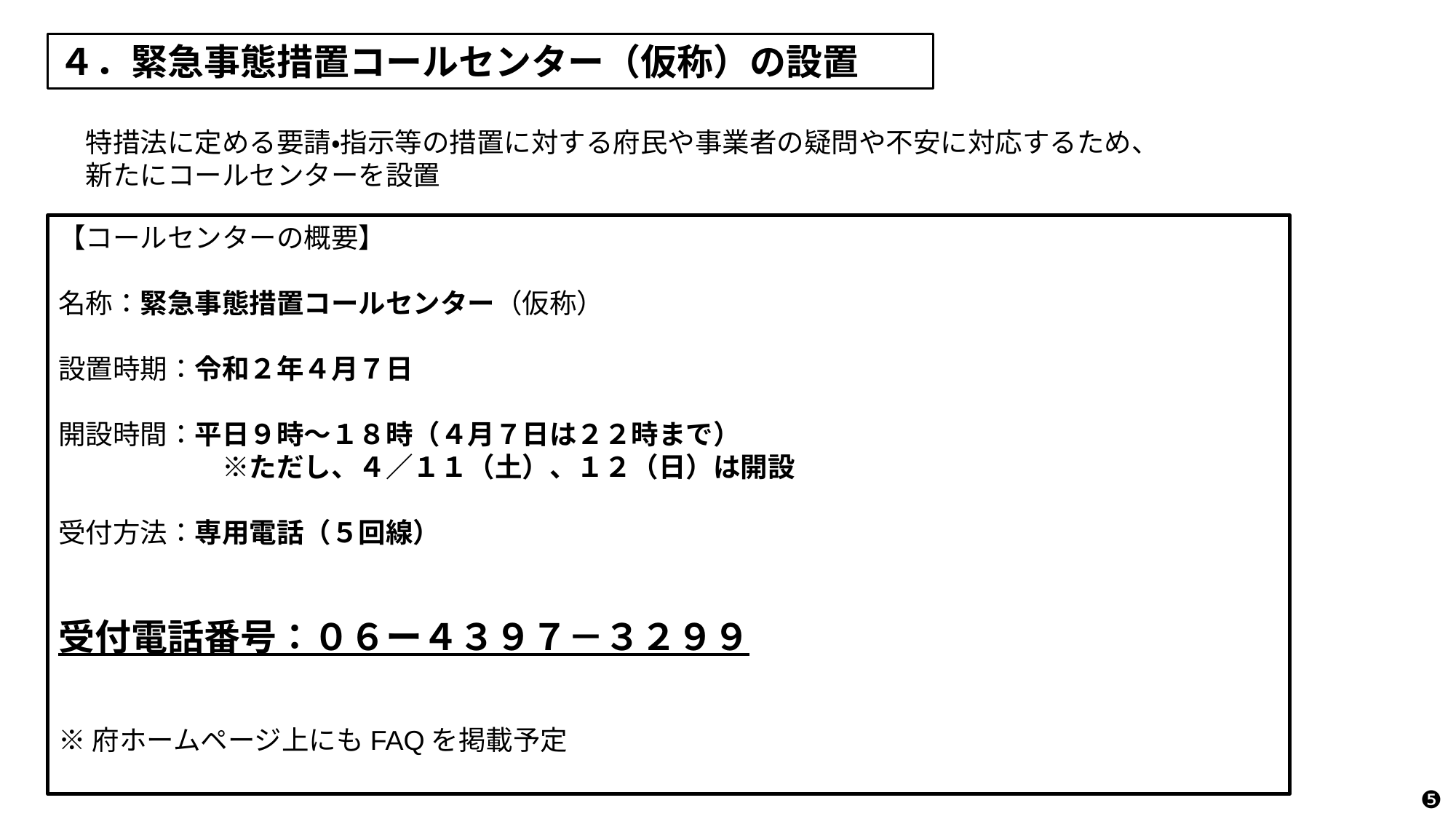

４．緊急事態措置コールセンター（仮称）の設置
　特措法に定める要請・指示等の措置に対する府民や事業者の疑問や不安に対応するため、
　新たにコールセンターを設置
【コールセンターの概要】

名称：緊急事態措置コールセンター（仮称）

設置時期：令和２年４月７日

開設時間：平日９時～１８時（４月７日は２２時まで）
　　　　　　※ただし、４／１１（土）、１２（日）は開設

受付方法：専用電話（５回線）

受付電話番号：０６ー４３９７－３２９９

※府ホームページ上にもFAQを掲載予定

❺